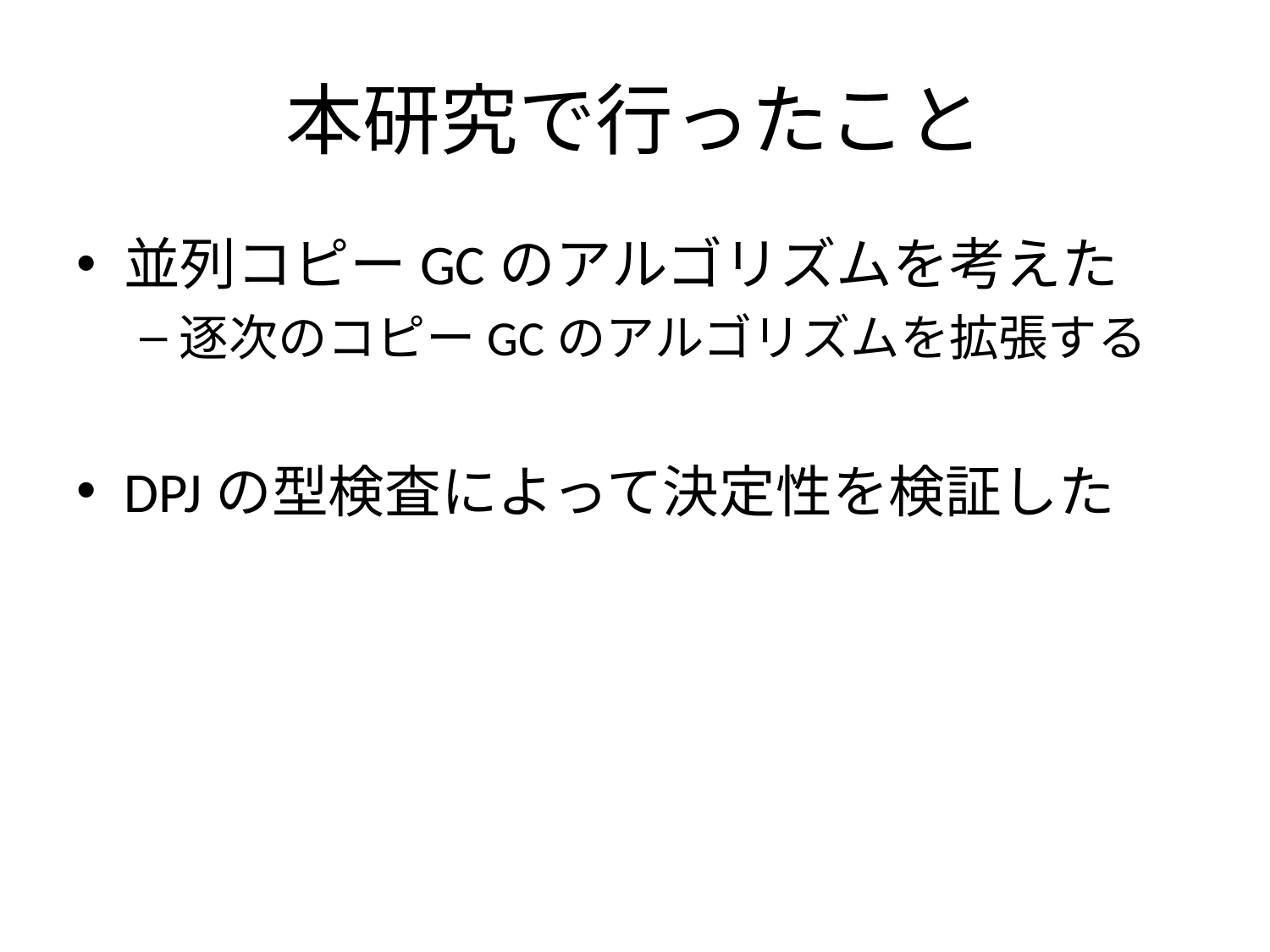

# 本研究で行ったこと
並列コピーGCのアルゴリズムを考えた
逐次のコピーGCのアルゴリズムを拡張する

DPJの型検査によって決定性を検証した